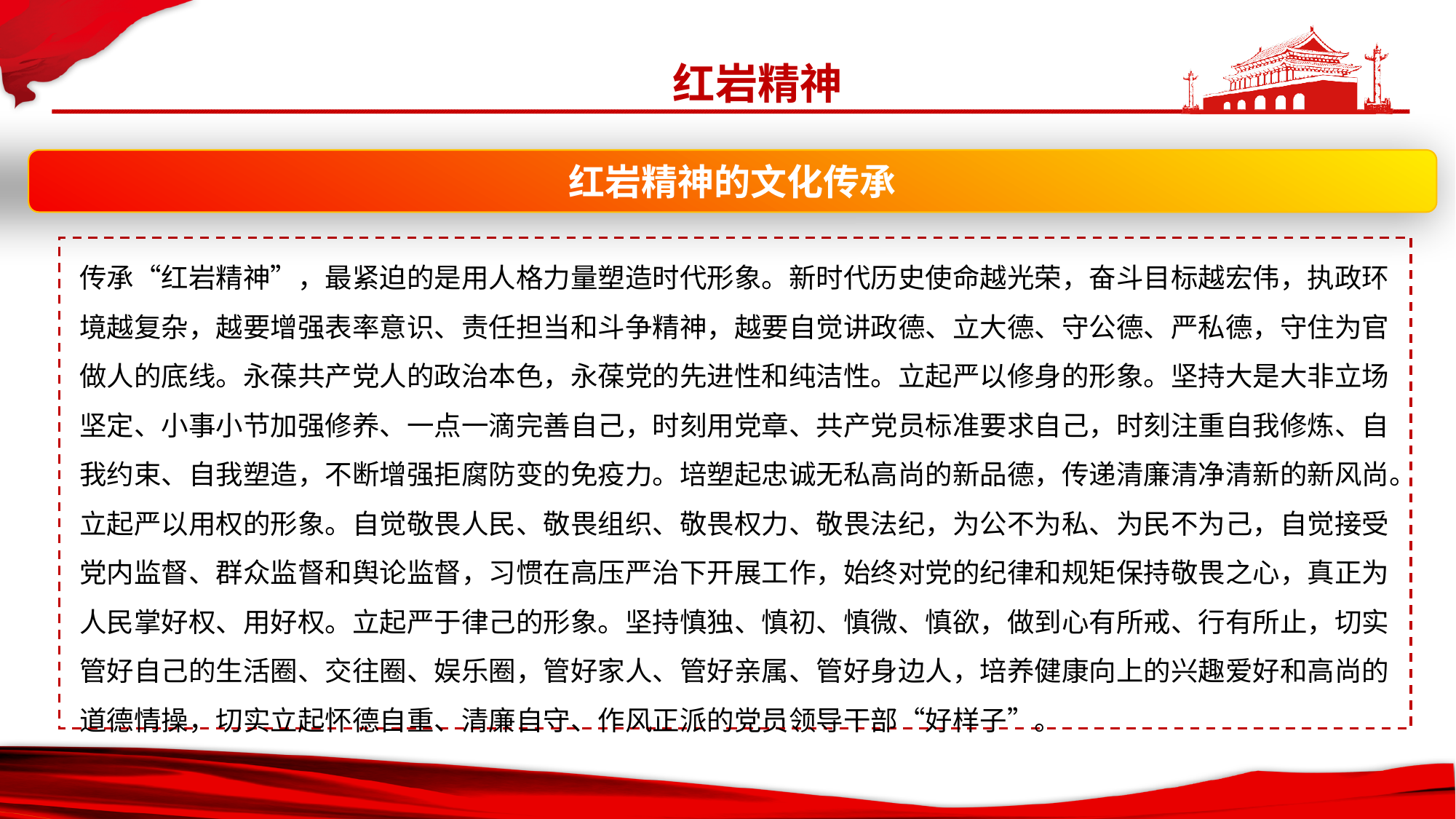

红岩精神
红岩精神的文化传承

传承“红岩精神”，最紧迫的是用人格力量塑造时代形象。新时代历史使命越光荣，奋斗目标越宏伟，执政环境越复杂，越要增强表率意识、责任担当和斗争精神，越要自觉讲政德、立大德、守公德、严私德，守住为官做人的底线。永葆共产党人的政治本色，永葆党的先进性和纯洁性。立起严以修身的形象。坚持大是大非立场坚定、小事小节加强修养、一点一滴完善自己，时刻用党章、共产党员标准要求自己，时刻注重自我修炼、自我约束、自我塑造，不断增强拒腐防变的免疫力。培塑起忠诚无私高尚的新品德，传递清廉清净清新的新风尚。立起严以用权的形象。自觉敬畏人民、敬畏组织、敬畏权力、敬畏法纪，为公不为私、为民不为己，自觉接受党内监督、群众监督和舆论监督，习惯在高压严治下开展工作，始终对党的纪律和规矩保持敬畏之心，真正为人民掌好权、用好权。立起严于律己的形象。坚持慎独、慎初、慎微、慎欲，做到心有所戒、行有所止，切实管好自己的生活圈、交往圈、娱乐圈，管好家人、管好亲属、管好身边人，培养健康向上的兴趣爱好和高尚的道德情操，切实立起怀德自重、清廉自守、作风正派的党员领导干部“好样子”。